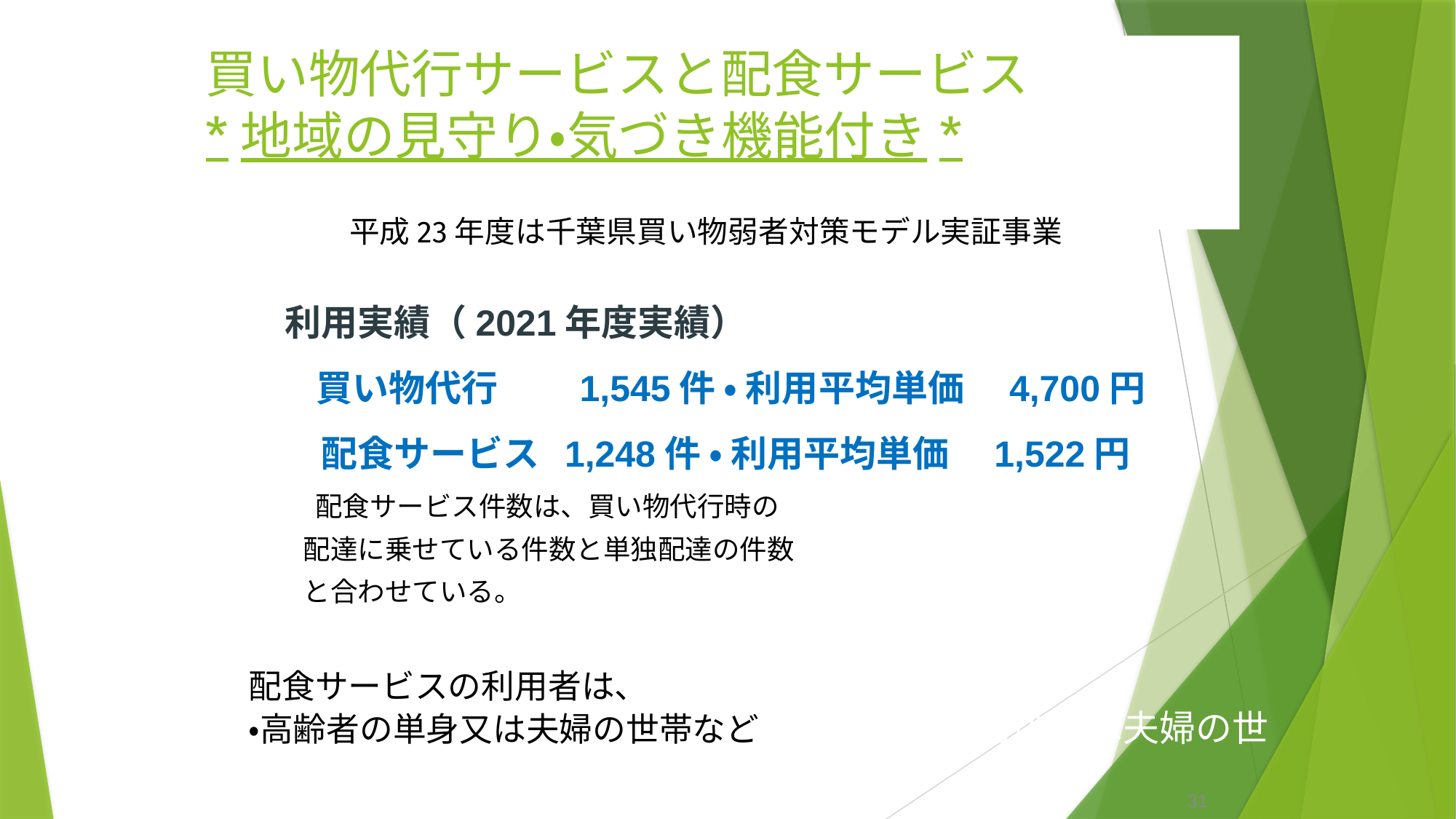

# 買い物代行サービスと配食サービス *地域の見守り・気づき機能付き*
平成23年度は千葉県買い物弱者対策モデル実証事業
　利用実績（2021年度実績）
　　 買い物代行　　1,545件 ・ 利用平均単価　4,700円
　　配食サービス  1,248件 ・ 利用平均単価　1,522円
　　配食サービス件数は、買い物代行時の
　　配達に乗せている件数と単独配達の件数
　　と合わせている。

配食サービスの利用者は、
・高齢者の単身又は夫婦の世帯など帯など高高齢者の又は夫婦の世
31